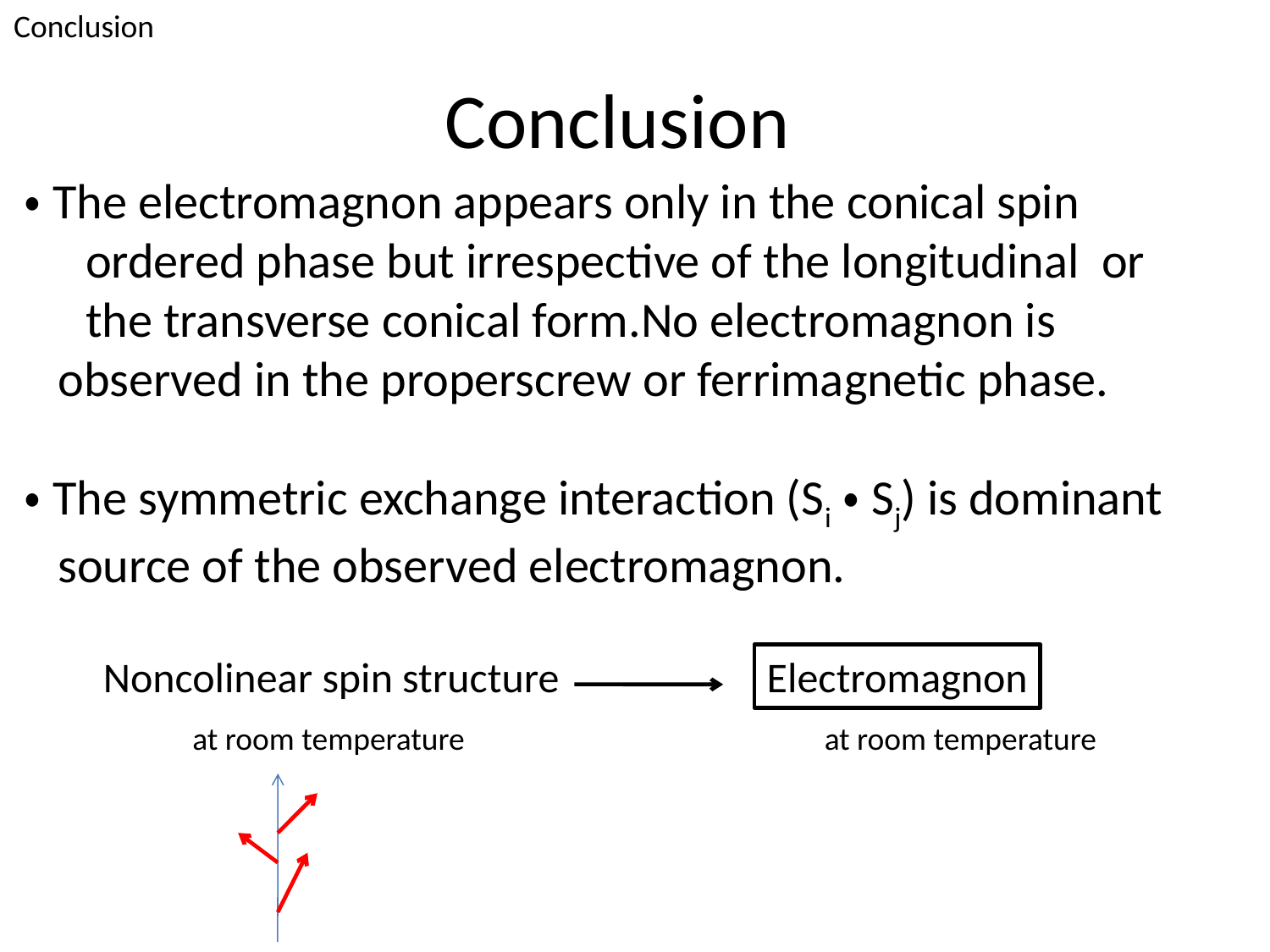

Conclusion
# Conclusion
・The electromagnon appears only in the conical spin
　ordered phase but irrespective of the longitudinal  or
　the transverse conical form.No electromagnon is
   observed in the properscrew or ferrimagnetic phase.

・The symmetric exchange interaction (Si・Sj) is dominant
   source of the observed electromagnon.
Noncolinear spin structure
Electromagnon
at room temperature
at room temperature